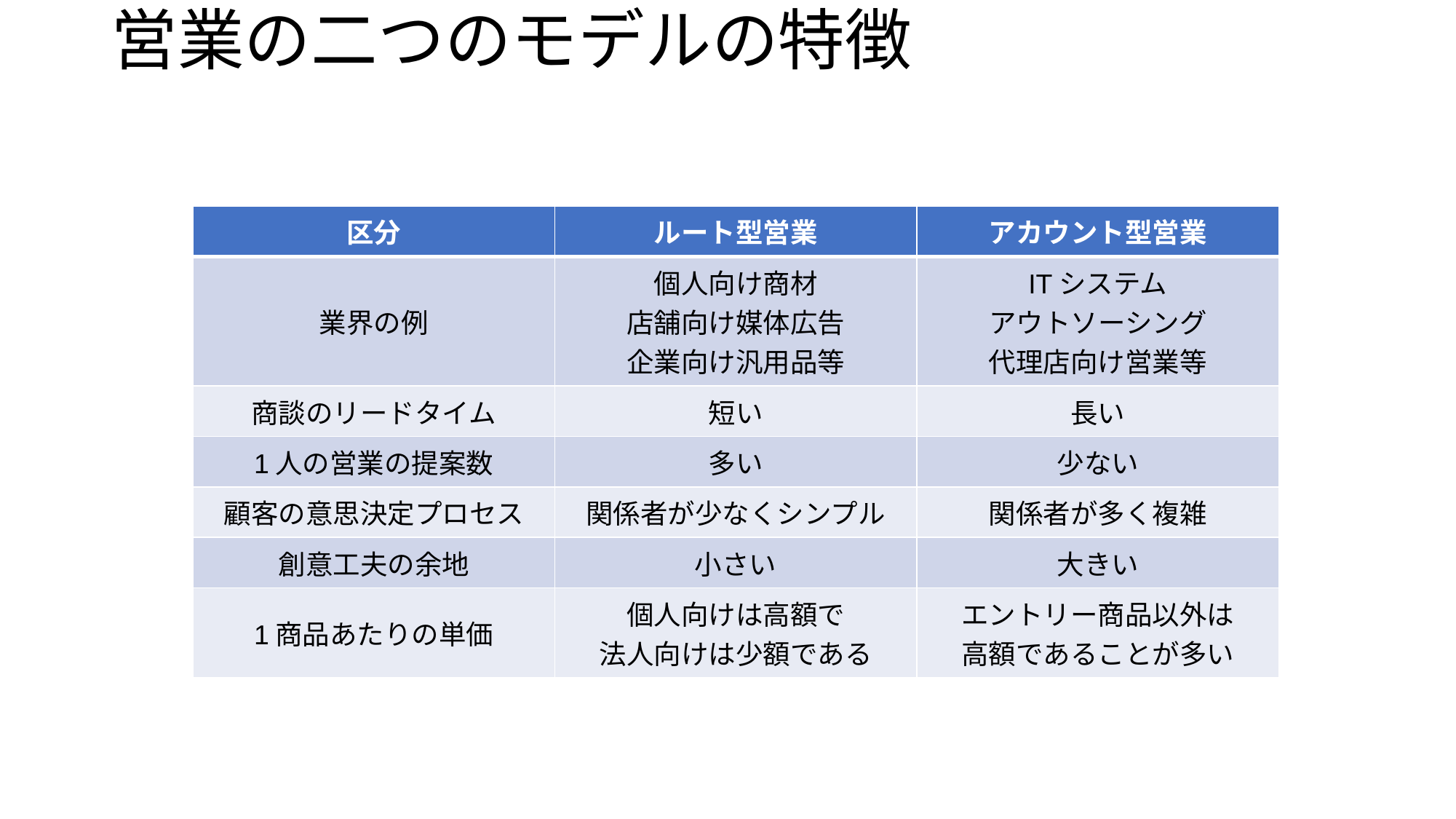

# 営業の二つのモデルの特徴
| 区分 | ルート型営業 | アカウント型営業 |
| --- | --- | --- |
| 業界の例 | 個人向け商材 店舗向け媒体広告 企業向け汎用品等 | ITシステム アウトソーシング 代理店向け営業等 |
| 商談のリードタイム | 短い | 長い |
| 1人の営業の提案数 | 多い | 少ない |
| 顧客の意思決定プロセス | 関係者が少なくシンプル | 関係者が多く複雑 |
| 創意工夫の余地 | 小さい | 大きい |
| 1商品あたりの単価 | 個人向けは高額で 法人向けは少額である | エントリー商品以外は 高額であることが多い |